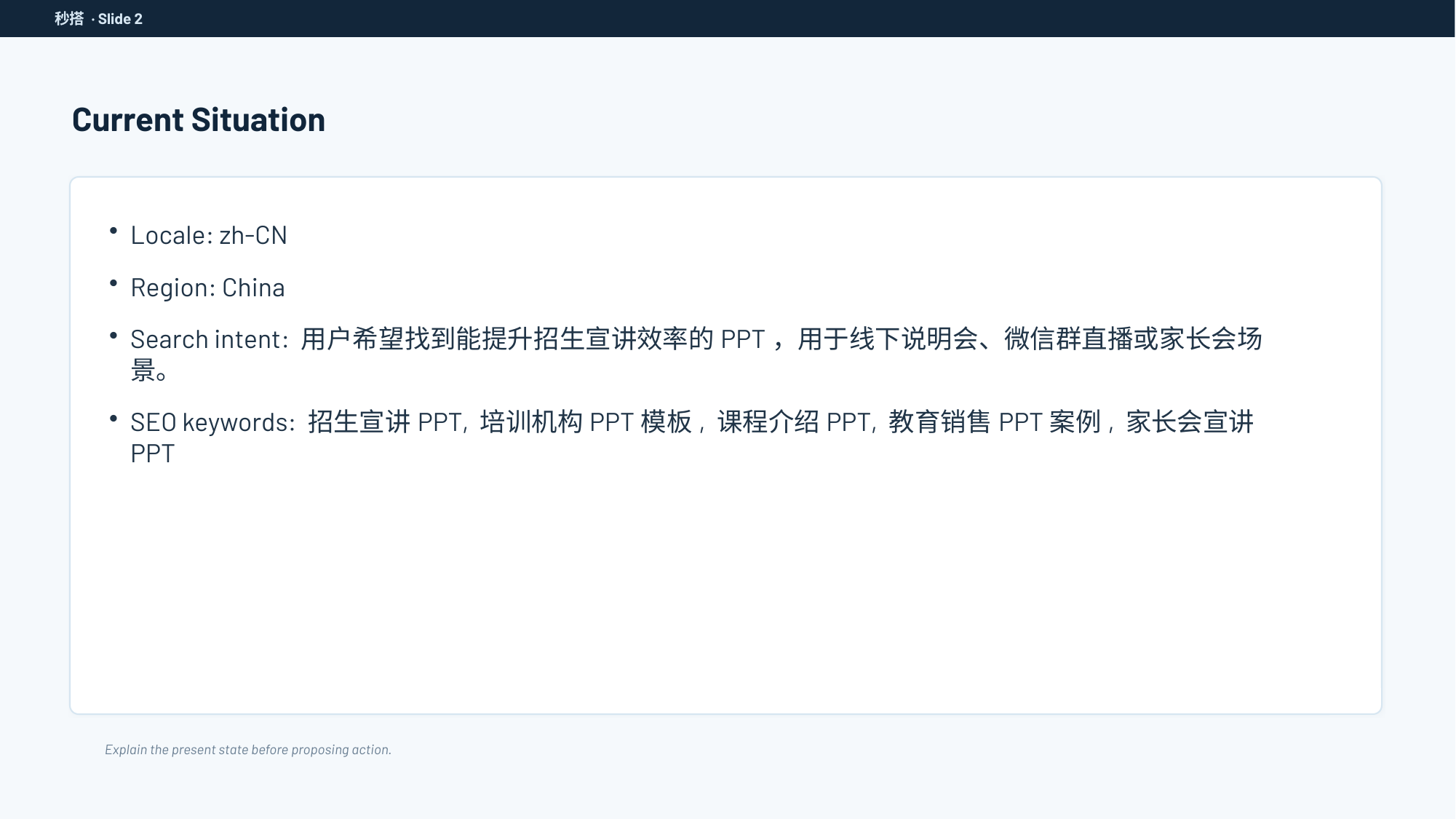

秒搭 · Slide 2
Current Situation

Locale: zh-CN
Region: China
Search intent: 用户希望找到能提升招生宣讲效率的PPT，用于线下说明会、微信群直播或家长会场景。
SEO keywords: 招生宣讲PPT, 培训机构PPT模板, 课程介绍PPT, 教育销售PPT案例, 家长会宣讲PPT
Explain the present state before proposing action.